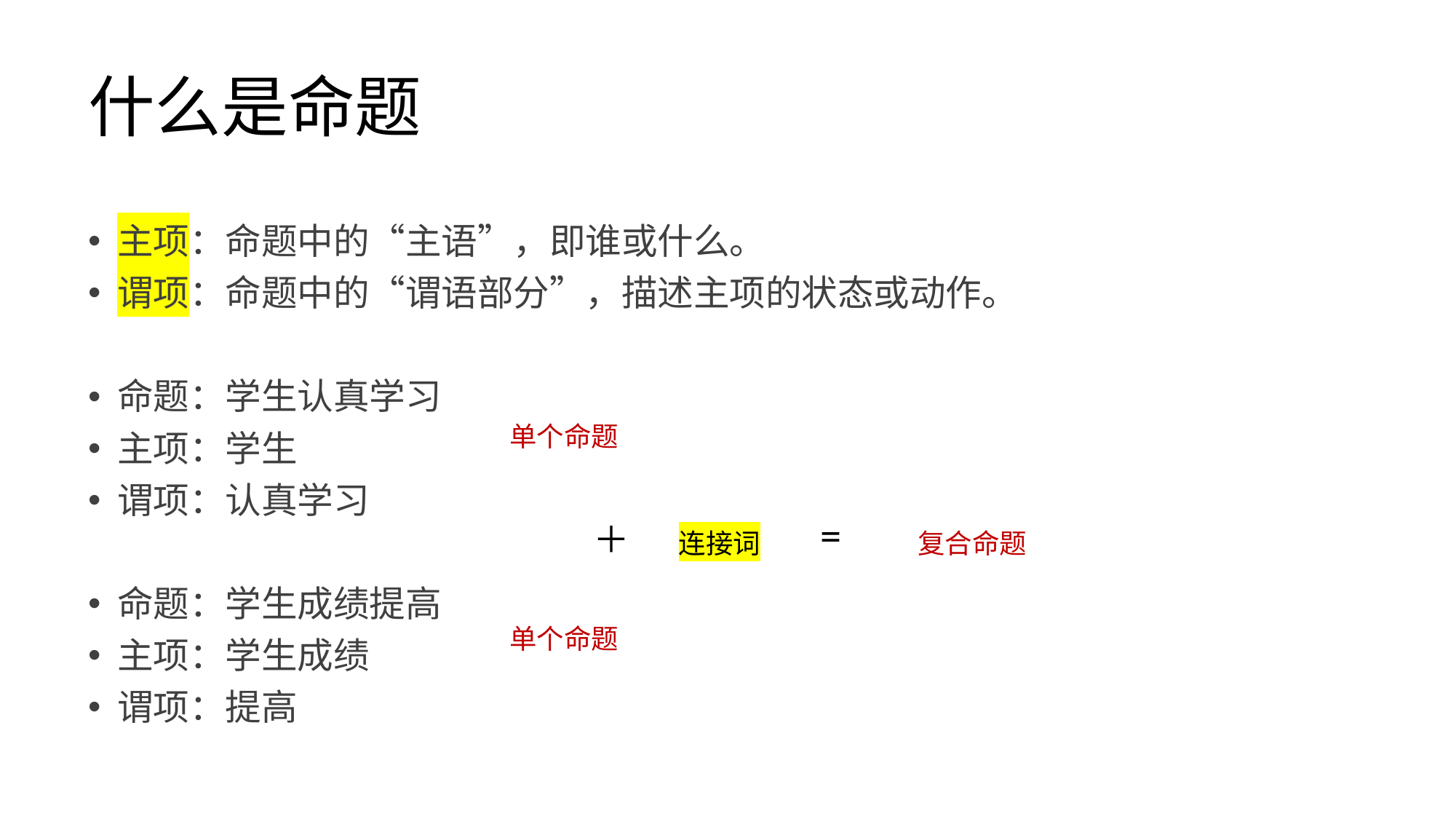

# 什么是命题
主项：命题中的“主语”，即谁或什么。
谓项：命题中的“谓语部分”，描述主项的状态或动作。

命题：学生认真学习
主项：学生
谓项：认真学习

命题：学生成绩提高
主项：学生成绩
谓项：提高
单个命题
=
＋
连接词
复合命题
单个命题